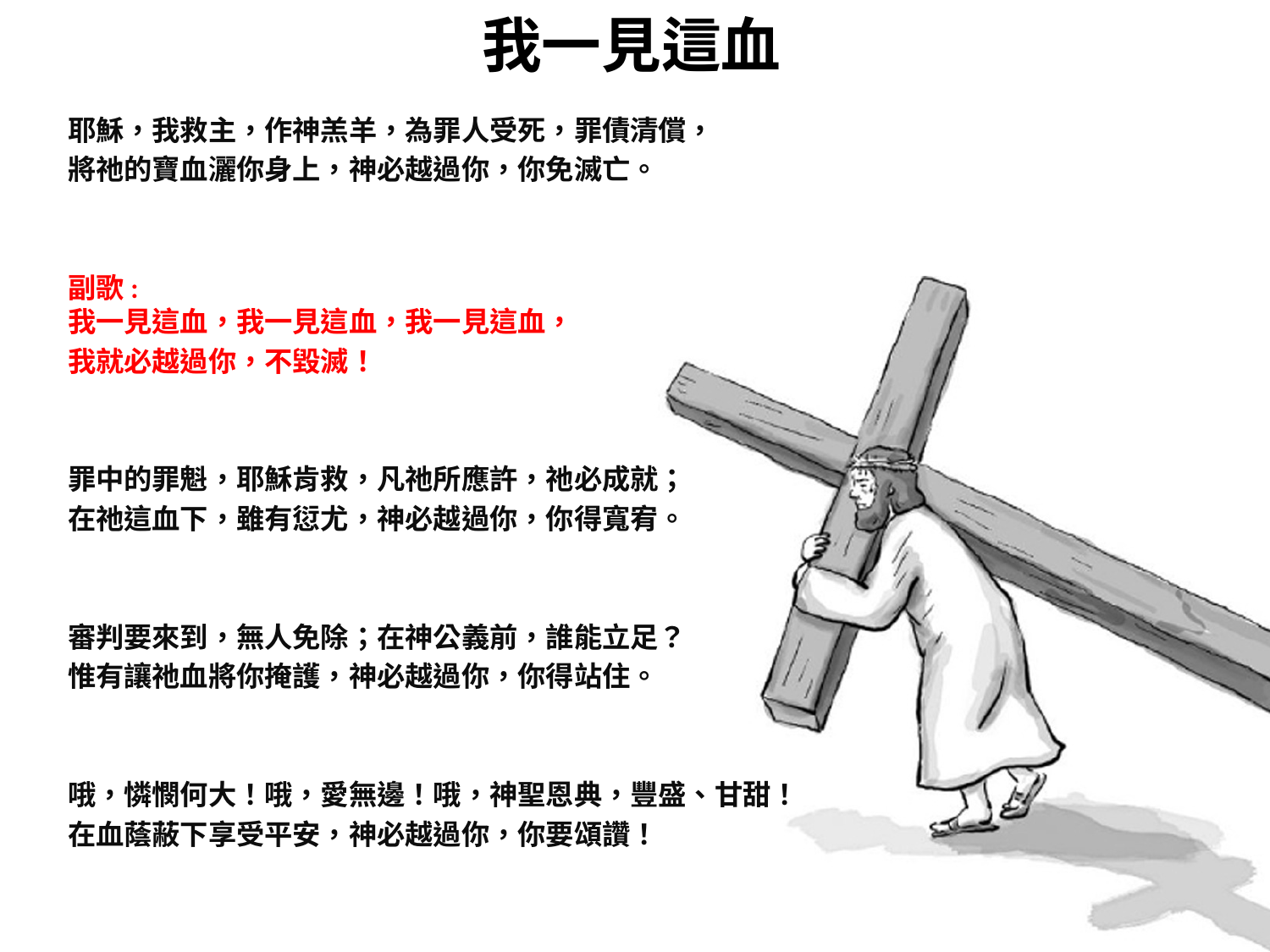

# 我一見這血
耶穌，我救主，作神羔羊，為罪人受死，罪債清償，
將祂的寶血灑你身上，神必越過你，你免滅亡。

副歌:                                                                                                            我一見這血，我一見這血，我一見這血，
我就必越過你，不毀滅！

罪中的罪魁，耶穌肯救，凡祂所應許，祂必成就；
在祂這血下，雖有愆尤，神必越過你，你得寬宥。

審判要來到，無人免除；在神公義前，誰能立足？
惟有讓祂血將你掩護，神必越過你，你得站住。

哦，憐憫何大！哦，愛無邊！哦，神聖恩典，豐盛、甘甜！
在血蔭蔽下享受平安，神必越過你，你要頌讚！